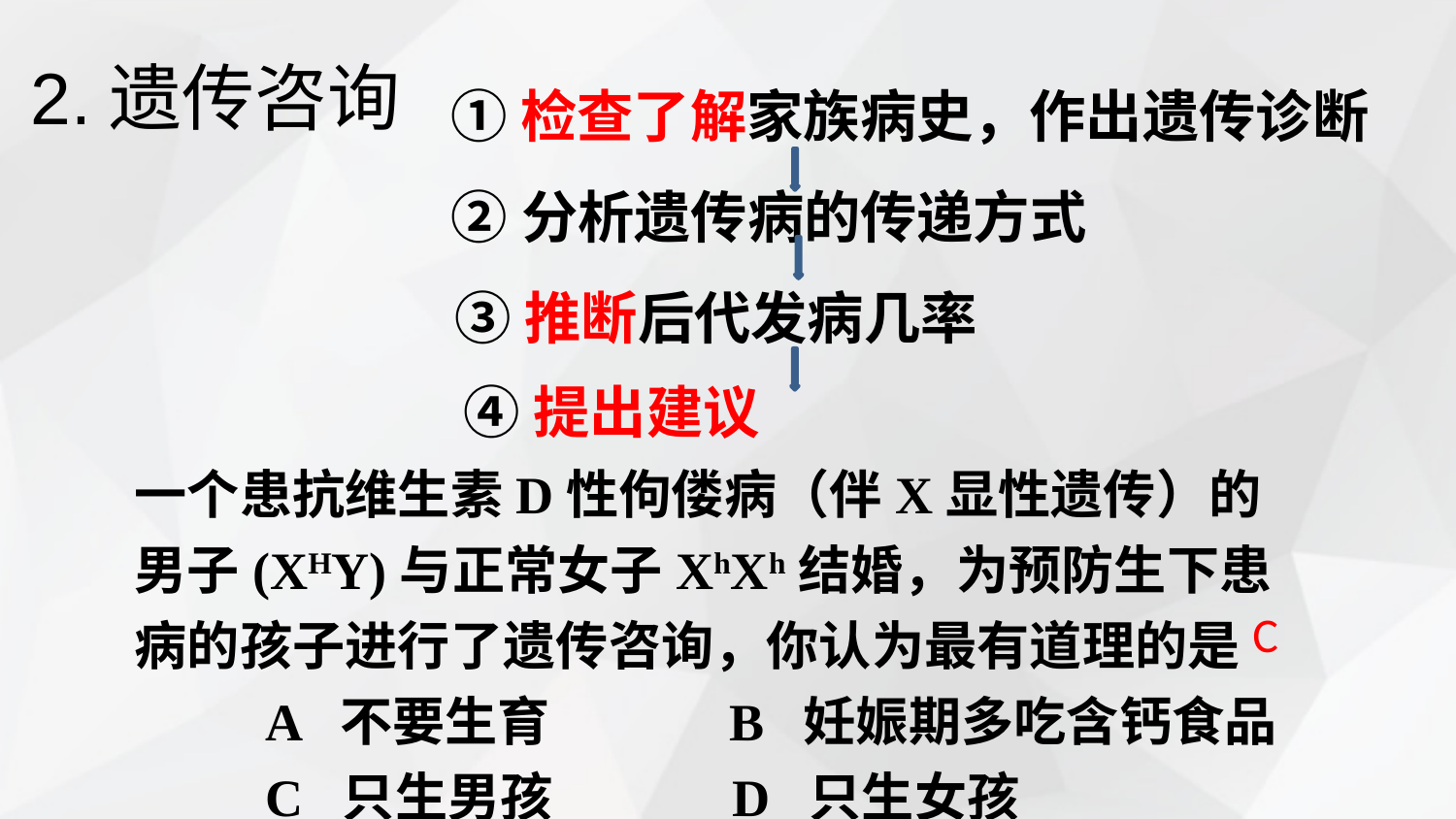

2.遗传咨询
①检查了解家族病史，作出遗传诊断

②分析遗传病的传递方式

③推断后代发病几率

④提出建议
一个患抗维生素D性佝偻病（伴X显性遗传）的男子(XHY)与正常女子XhXh结婚，为预防生下患病的孩子进行了遗传咨询，你认为最有道理的是
          A  不要生育              B  妊娠期多吃含钙食品
          C  只生男孩              D  只生女孩
C